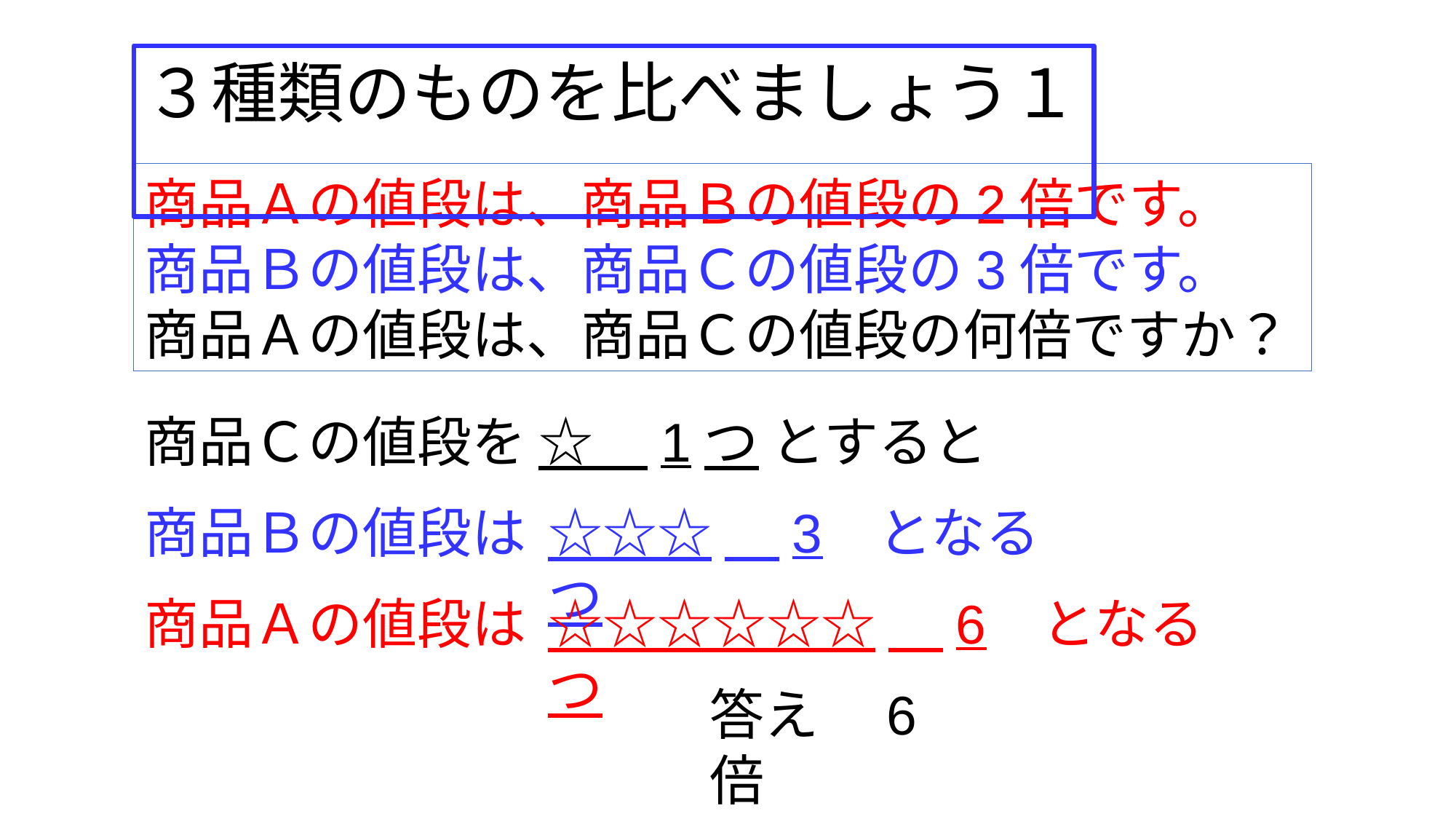

３種類のものを比べましょう１
商品Ａの値段は、商品Ｂの値段の2倍です。
商品Ｂの値段は、商品Ｃの値段の3倍です。
商品Ａの値段は、商品Ｃの値段の何倍ですか？
商品Ｃの値段を ☆　1つ とすると
☆☆☆　3つ
商品Ｂの値段は 　　 　　　　となる
商品Ａの値段は 　　　　　　　　 　となる
☆☆☆☆☆☆　6つ
答え　6倍